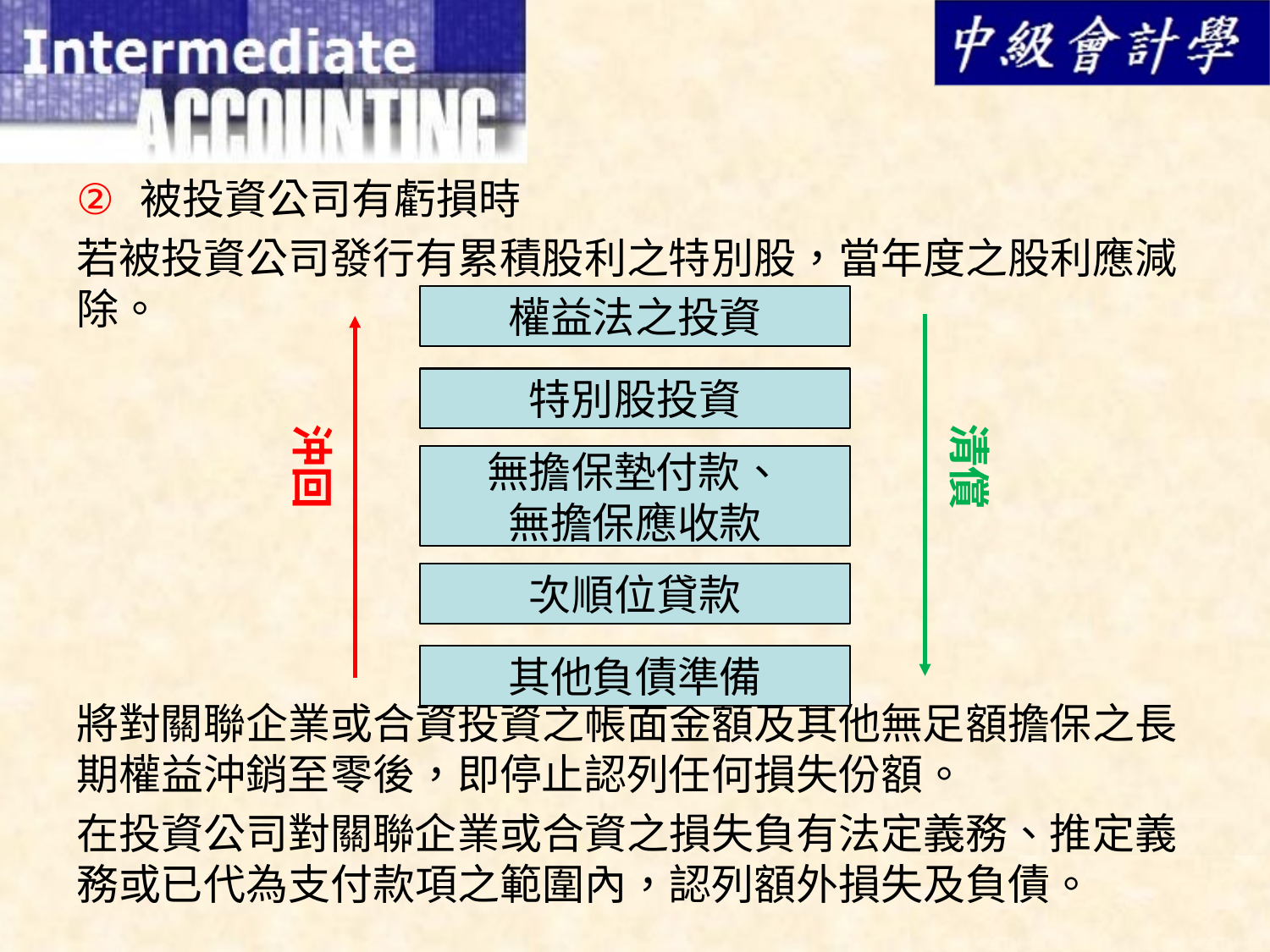

被投資公司有虧損時
若被投資公司發行有累積股利之特別股，當年度之股利應減除。

將對關聯企業或合資投資之帳面金額及其他無足額擔保之長期權益沖銷至零後，即停止認列任何損失份額。
在投資公司對關聯企業或合資之損失負有法定義務、推定義務或已代為支付款項之範圍內，認列額外損失及負債。

權益法之投資
特別股投資
沖回
清償
無擔保墊付款、
無擔保應收款
次順位貸款
其他負債準備